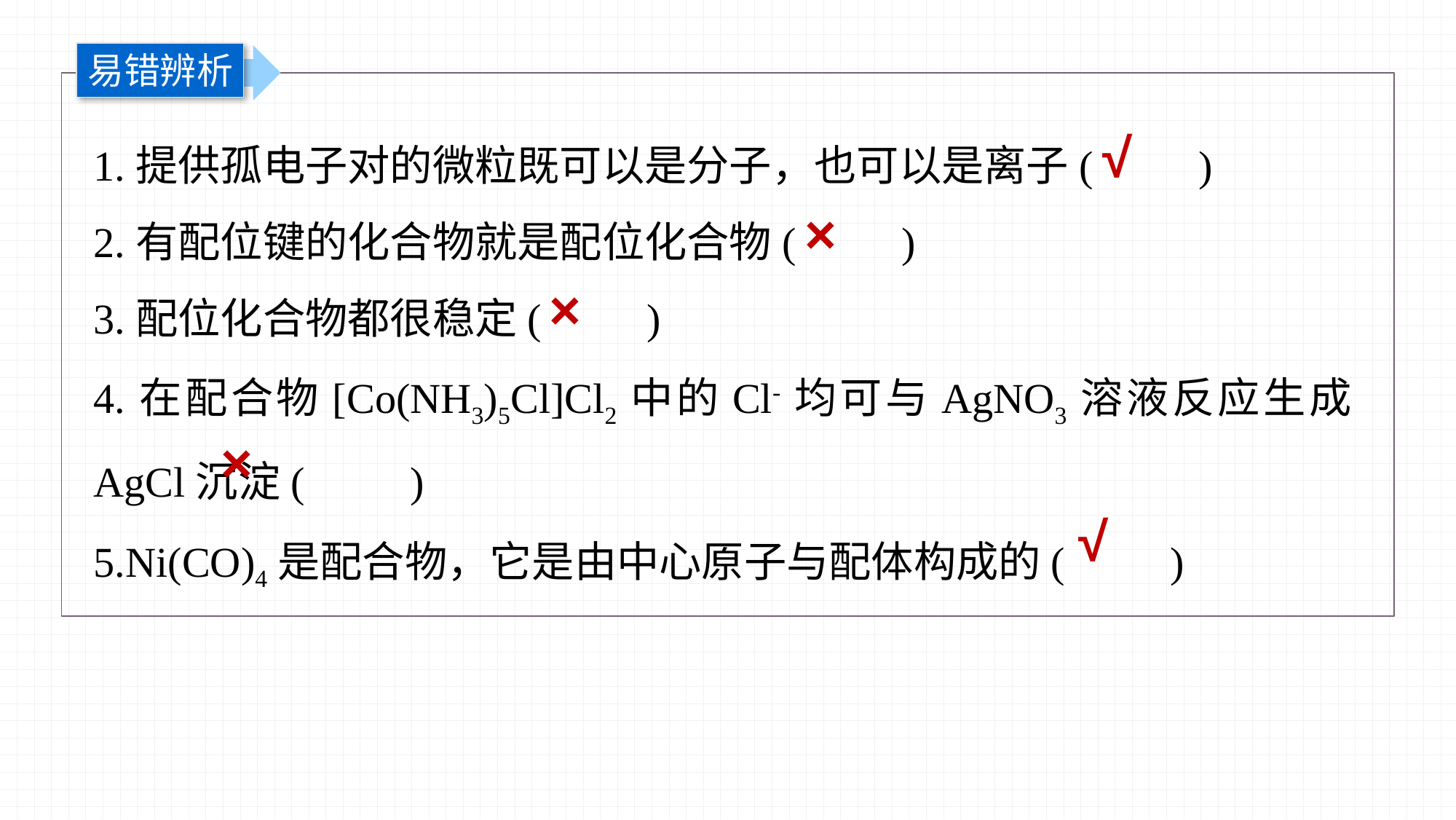

易错辨析

1.提供孤电子对的微粒既可以是分子，也可以是离子(　　)
2.有配位键的化合物就是配位化合物(　　)
3.配位化合物都很稳定(　　)
4.在配合物[Co(NH3)5Cl]Cl2中的Cl-均可与AgNO3溶液反应生成AgCl沉淀(　　)
5.Ni(CO)4是配合物，它是由中心原子与配体构成的(　　)
√
×
×
×
√